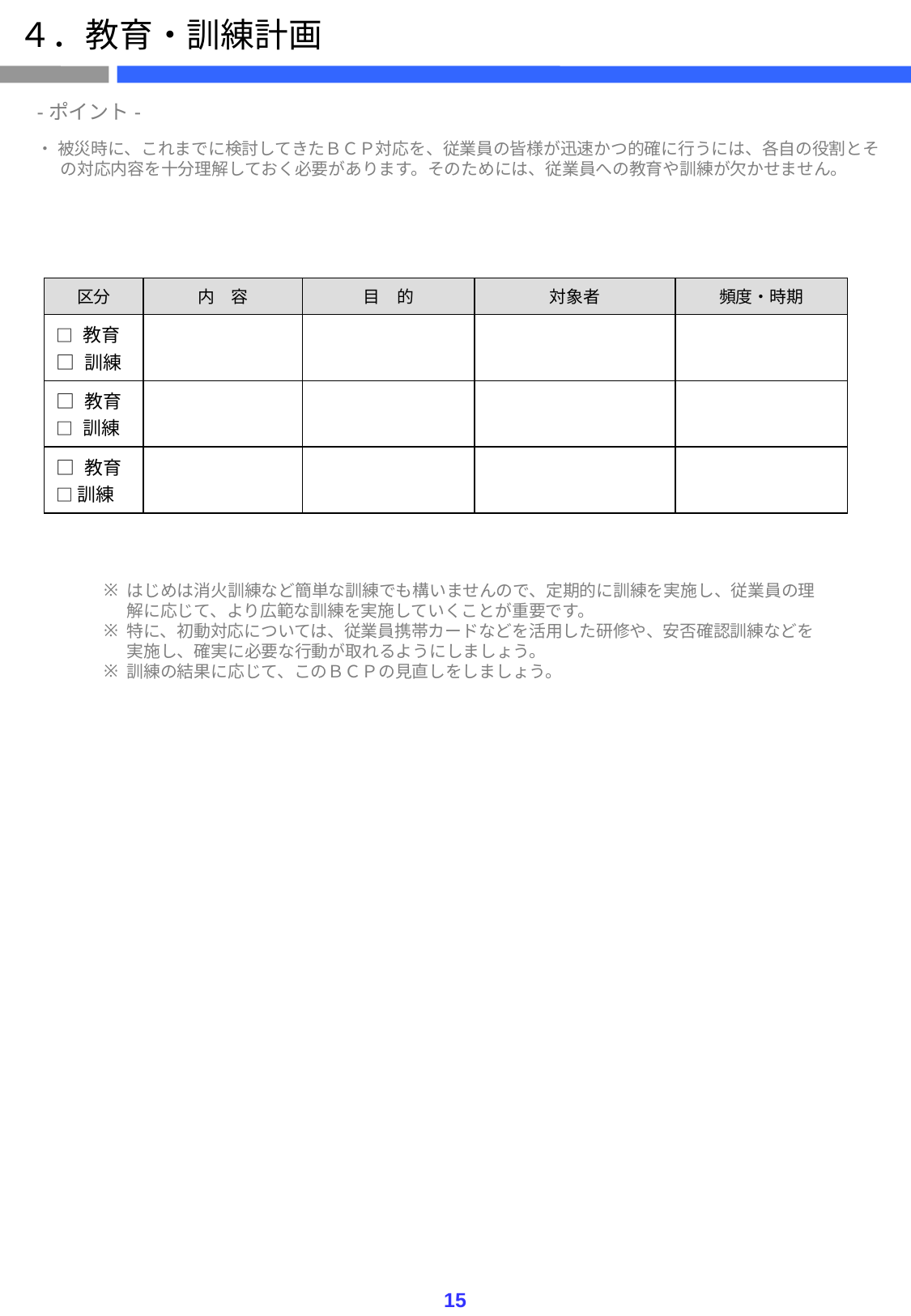

４．教育・訓練計画
-ポイント-
・ 被災時に、これまでに検討してきたＢＣＰ対応を、従業員の皆様が迅速かつ的確に行うには、各自の役割とその対応内容を十分理解しておく必要があります。そのためには、従業員への教育や訓練が欠かせません。
| 区分 | 内　容 | 目　的 | 対象者 | 頻度・時期 |
| --- | --- | --- | --- | --- |
| □ 教育 □ 訓練 |  |  |  |  |
| □ 教育 □ 訓練 |  |  |  |  |
| □ 教育□ 訓練 |  |  |  |  |
はじめは消火訓練など簡単な訓練でも構いませんので、定期的に訓練を実施し、従業員の理解に応じて、より広範な訓練を実施していくことが重要です。
特に、初動対応については、従業員携帯カードなどを活用した研修や、安否確認訓練などを実施し、確実に必要な行動が取れるようにしましょう。
訓練の結果に応じて、このＢＣＰの見直しをしましょう。
15